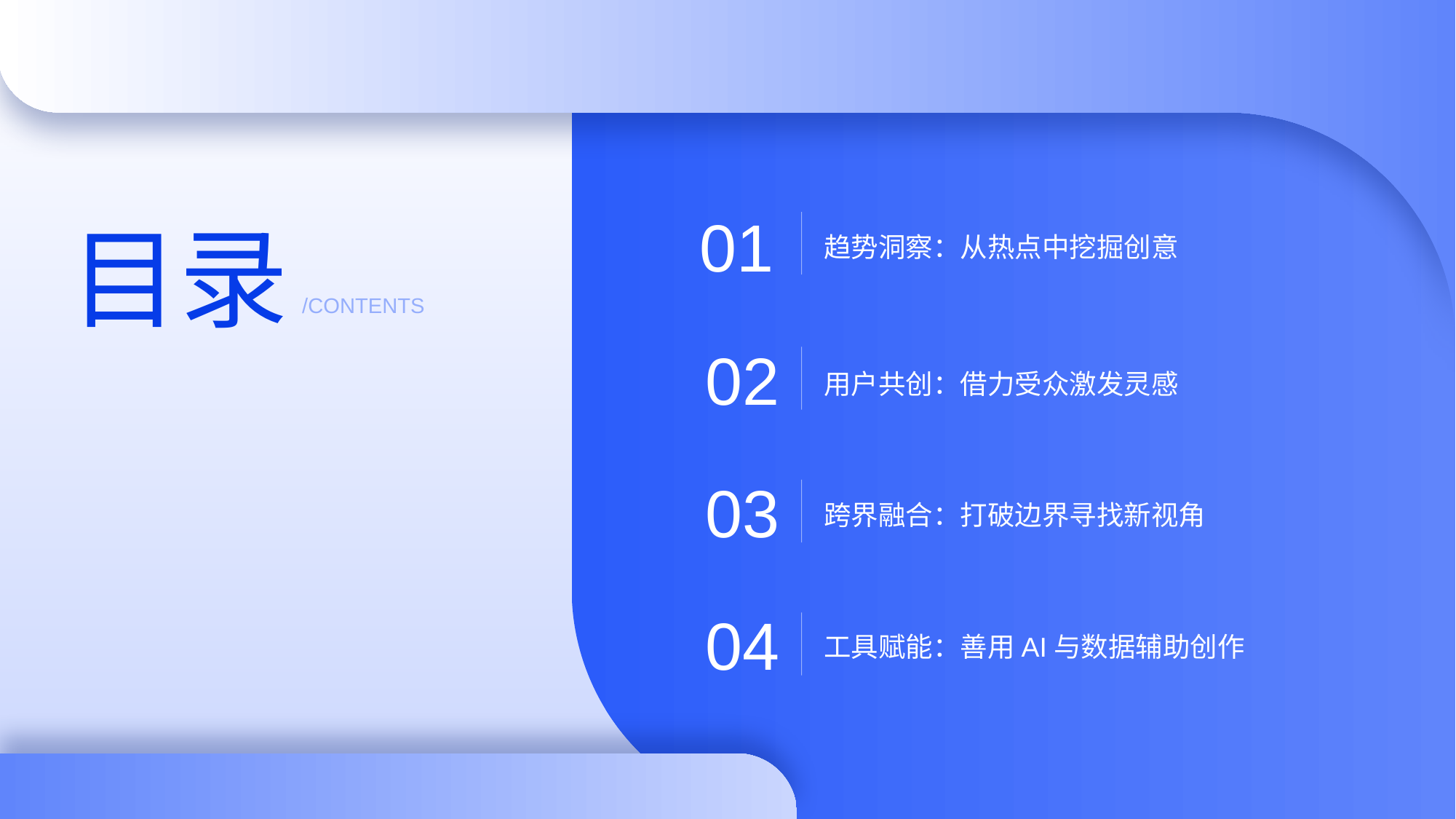

趋势洞察：从热点中挖掘创意
01
目录
/CONTENTS
用户共创：借力受众激发灵感
02
跨界融合：打破边界寻找新视角
03
工具赋能：善用AI与数据辅助创作
04